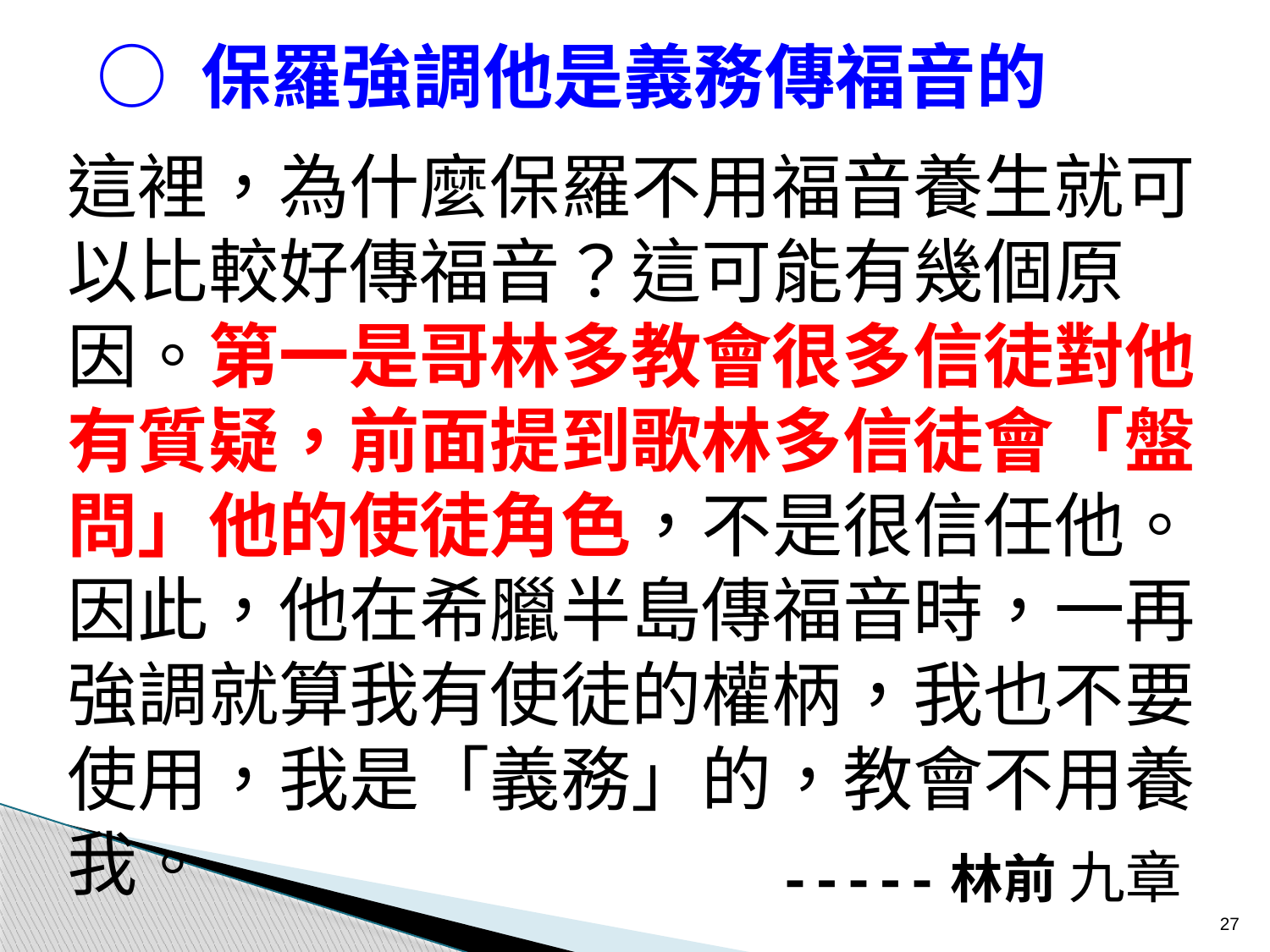

○ 保羅強調他是義務傳福音的
這裡，為什麼保羅不用福音養生就可以比較好傳福音？這可能有幾個原因。第一是哥林多教會很多信徒對他有質疑，前面提到歌林多信徒會「盤問」他的使徒角色，不是很信任他。因此，他在希臘半島傳福音時，一再強調就算我有使徒的權柄，我也不要使用，我是「義務」的，教會不用養我。
-----林前 九章
27